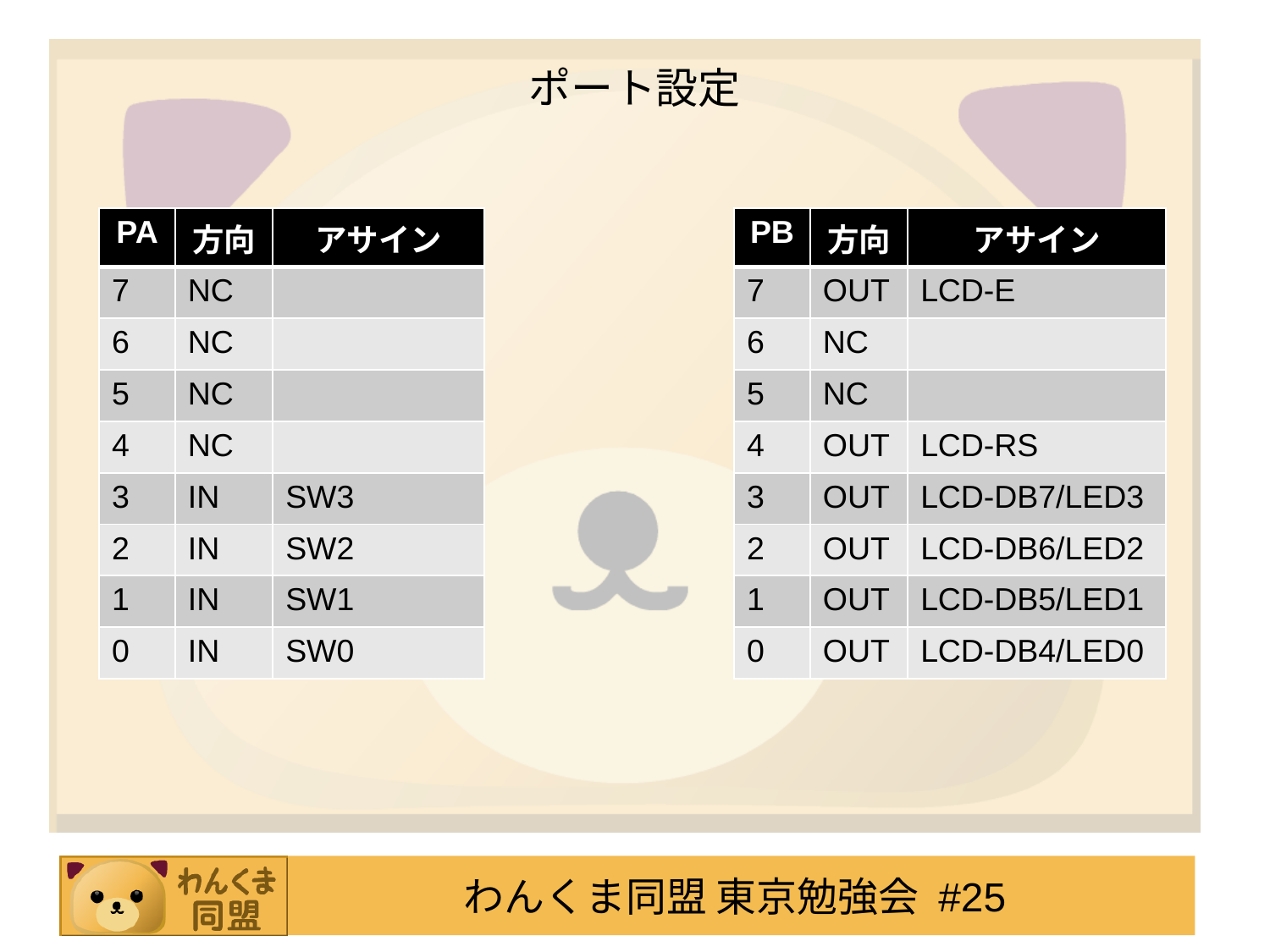

# ポート設定
| PA | 方向 | アサイン |
| --- | --- | --- |
| 7 | NC |  |
| 6 | NC |  |
| 5 | NC |  |
| 4 | NC |  |
| 3 | IN | SW3 |
| 2 | IN | SW2 |
| 1 | IN | SW1 |
| 0 | IN | SW0 |
| PB | 方向 | アサイン |
| --- | --- | --- |
| 7 | OUT | LCD-E |
| 6 | NC |  |
| 5 | NC |  |
| 4 | OUT | LCD-RS |
| 3 | OUT | LCD-DB7/LED3 |
| 2 | OUT | LCD-DB6/LED2 |
| 1 | OUT | LCD-DB5/LED1 |
| 0 | OUT | LCD-DB4/LED0 |